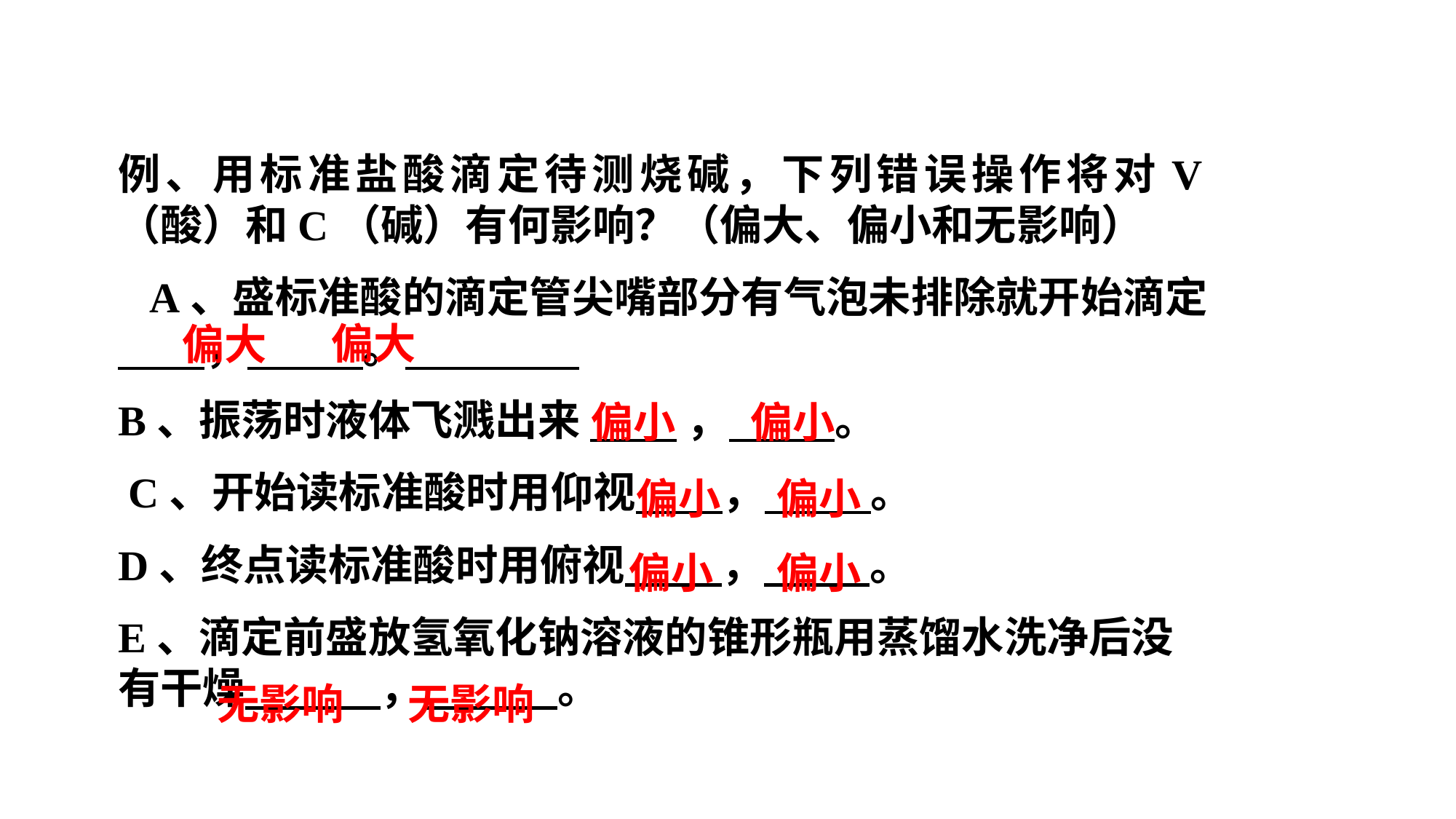

例、用标准盐酸滴定待测烧碱，下列错误操作将对V（酸）和C（碱）有何影响？（偏大、偏小和无影响）
   A、盛标准酸的滴定管尖嘴部分有气泡未排除就开始滴定          ，            。
B、振荡时液体飞溅出来           ，           。
 C、开始读标准酸时用仰视         ，           。
D、终点读标准酸时用俯视          ，           。
E、滴定前盛放氢氧化钠溶液的锥形瓶用蒸馏水洗净后没有干燥              ，              。
偏大
偏大
偏小
偏小
偏小
偏小
偏小
偏小
无影响
无影响